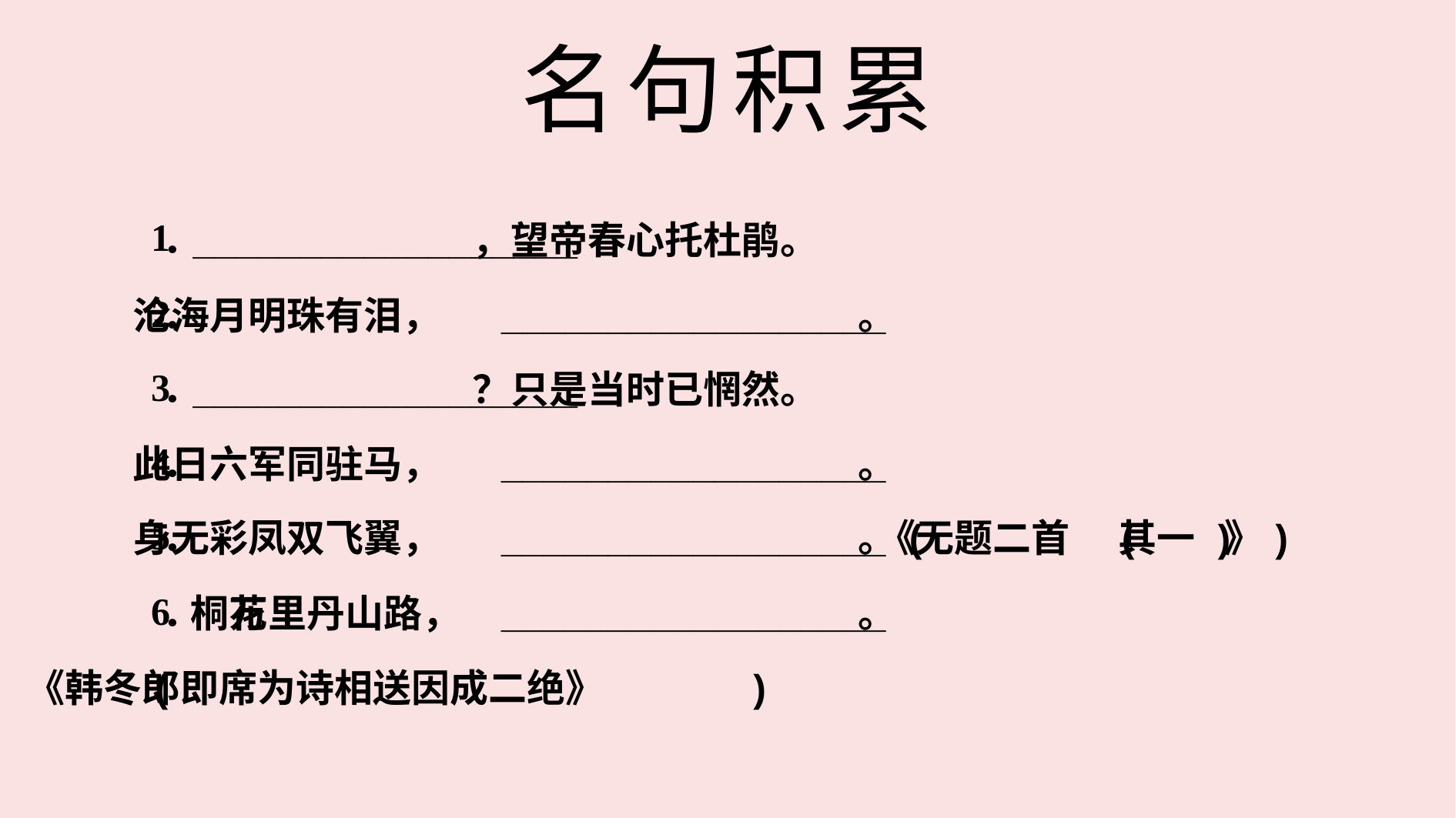

# 名句积累

1
．
__________________
，望帝春心托杜鹃。

2
．
沧海月明珠有泪，
__________________
。

3
．
__________________
？只是当时已惘然。

4
．
此日六军同驻马，
__________________
。

5
．
身无彩凤双飞翼，
__________________
。
(
《无题二首
(
其一
)
》
)

6
．
桐花
万里丹山路，
__________________
。

(
《韩冬郎即席为诗相送因成二绝》
)